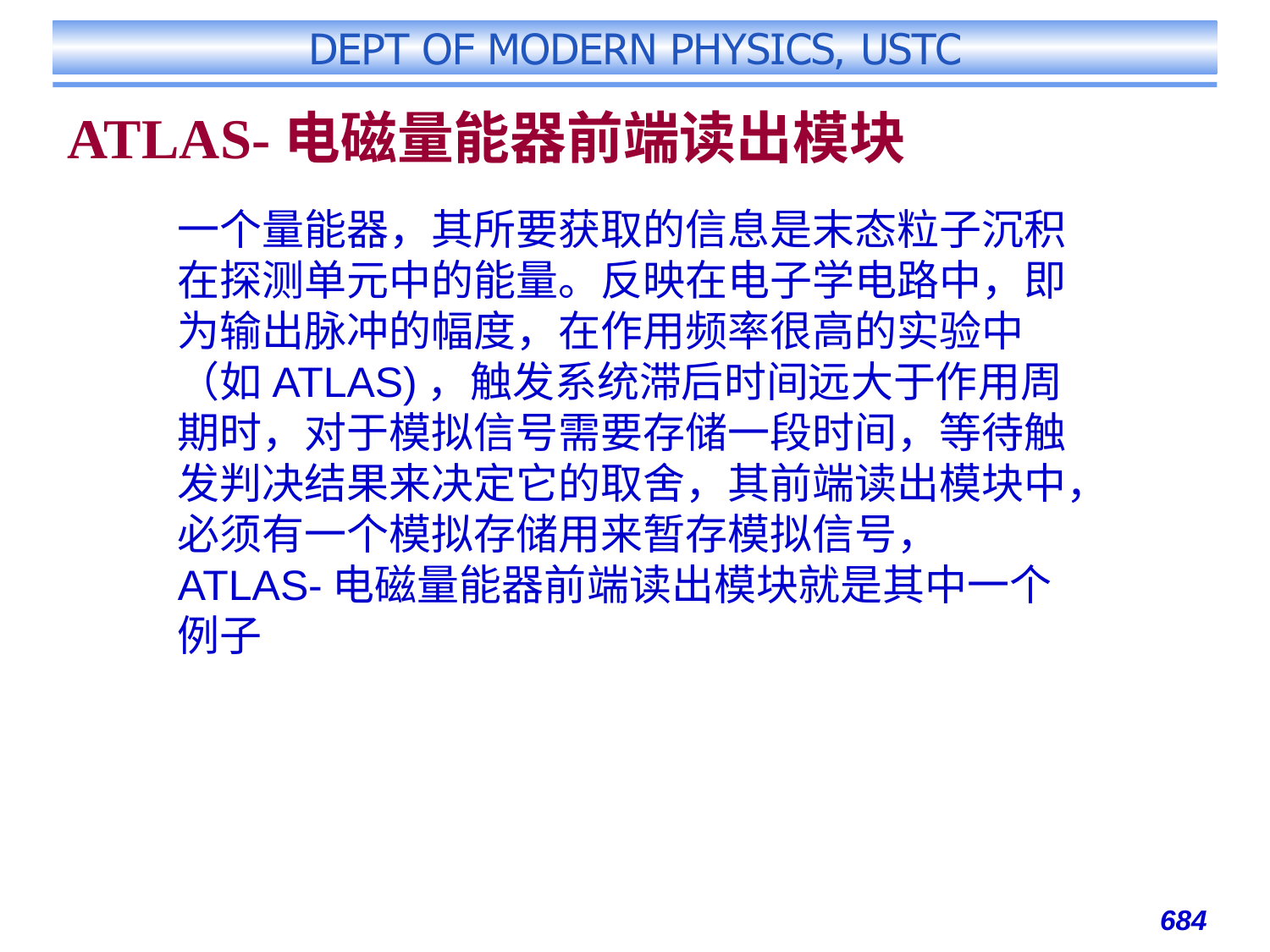

# ATLAS-电磁量能器前端读出模块
一个量能器，其所要获取的信息是末态粒子沉积在探测单元中的能量。反映在电子学电路中，即为输出脉冲的幅度，在作用频率很高的实验中（如ATLAS)，触发系统滞后时间远大于作用周期时，对于模拟信号需要存储一段时间，等待触发判决结果来决定它的取舍，其前端读出模块中，必须有一个模拟存储用来暂存模拟信号， ATLAS-电磁量能器前端读出模块就是其中一个例子
684